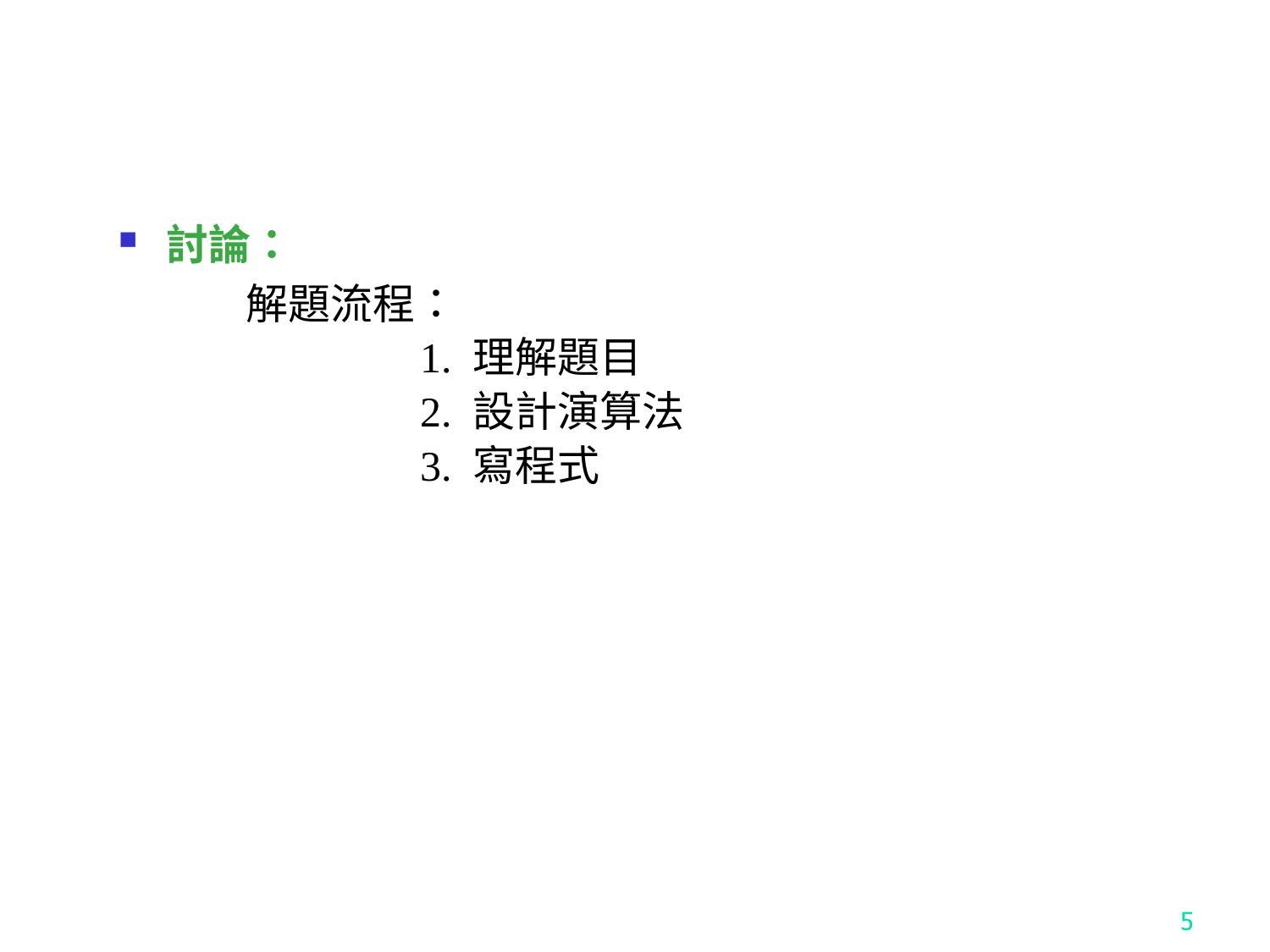

#
討論：
	解題流程：
			1. 理解題目
			2. 設計演算法
			3. 寫程式

5